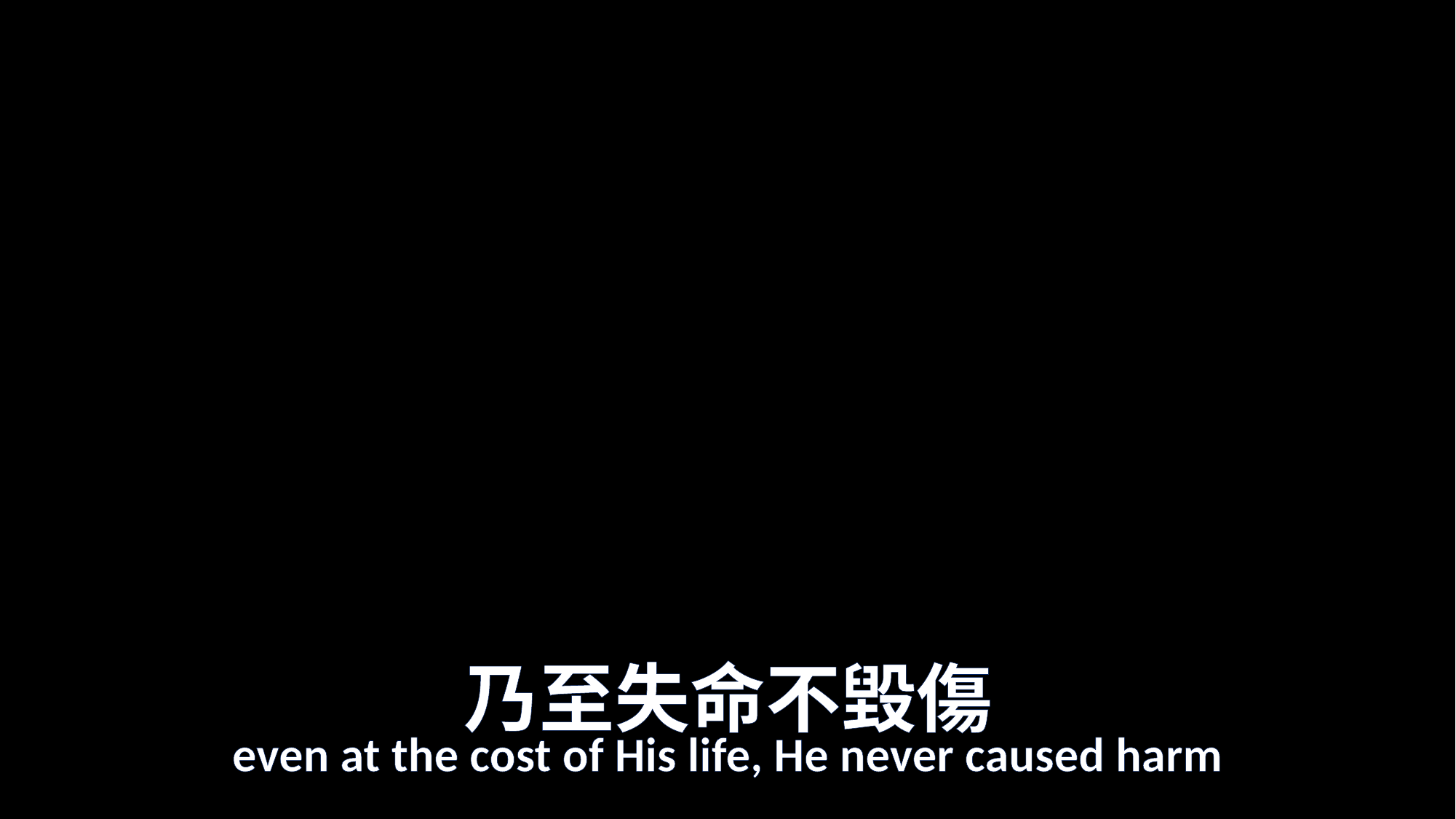

# 乃至失命不毀傷
even at the cost of His life, He never caused harm